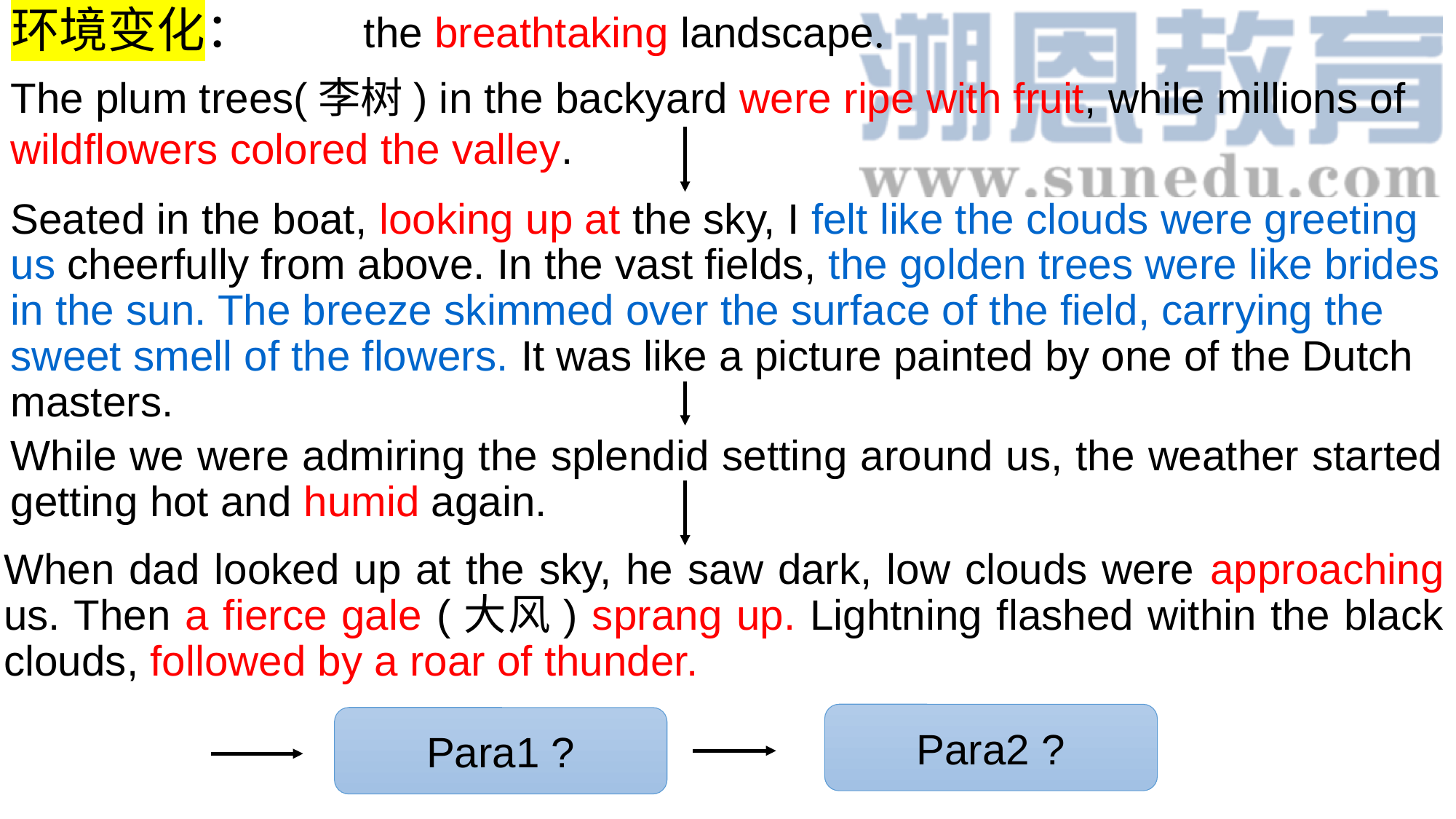

环境变化：         the breathtaking landscape.

The plum trees(李树) in the backyard were ripe with fruit, while millions of wildflowers colored the valley.
Seated in the boat, looking up at the sky, I felt like the clouds were greeting us cheerfully from above. In the vast fields, the golden trees were like brides in the sun. The breeze skimmed over the surface of the field, carrying the sweet smell of the flowers. It was like a picture painted by one of the Dutch masters.
While we were admiring the splendid setting around us, the weather started getting hot and humid again.
When dad looked up at the sky, he saw dark, low clouds were approaching us. Then a fierce gale (大风) sprang up. Lightning flashed within the black clouds, followed by a roar of thunder.
Para2 ?
Para1 ?